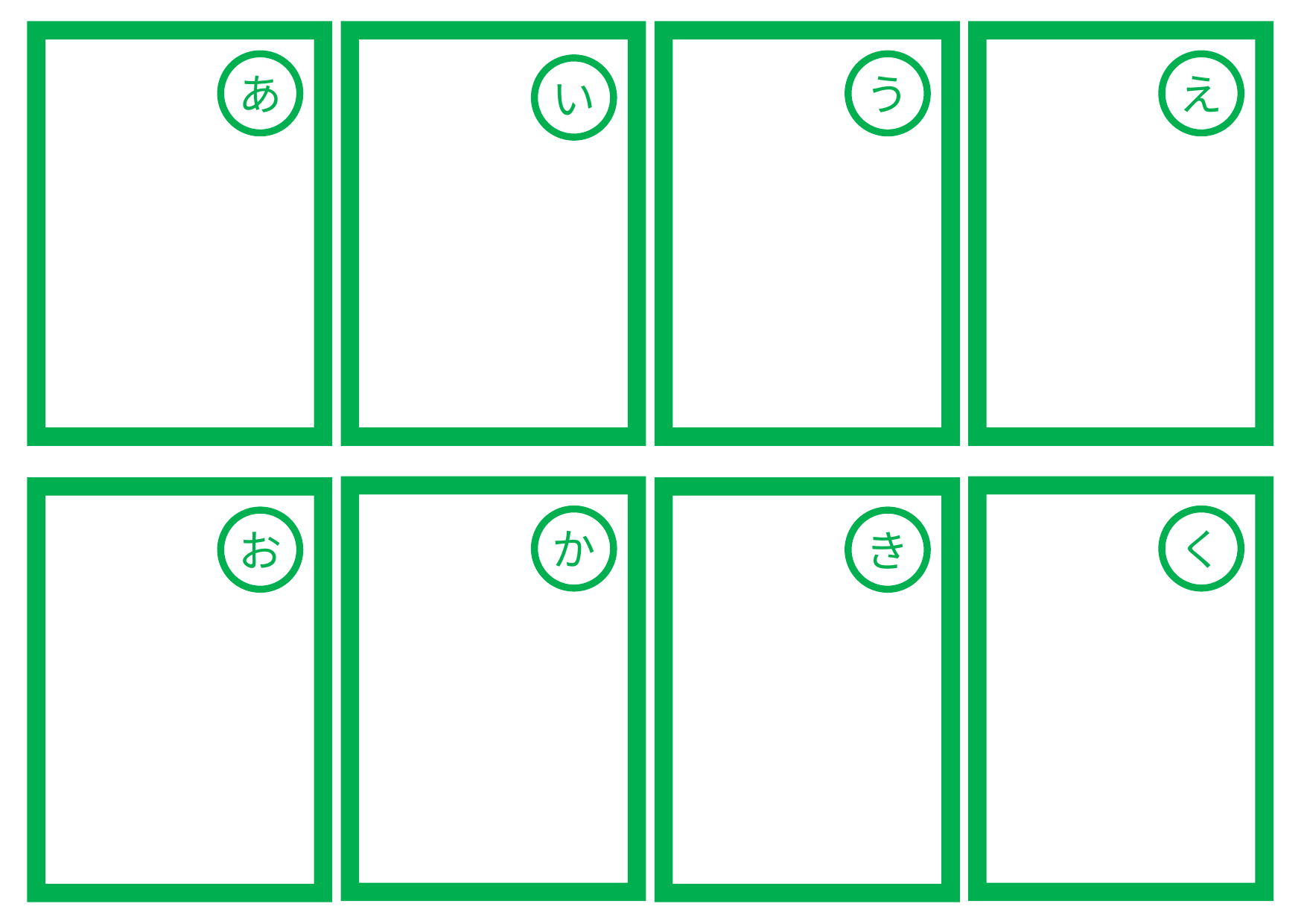

あ
う
え
い

か
く
お
き